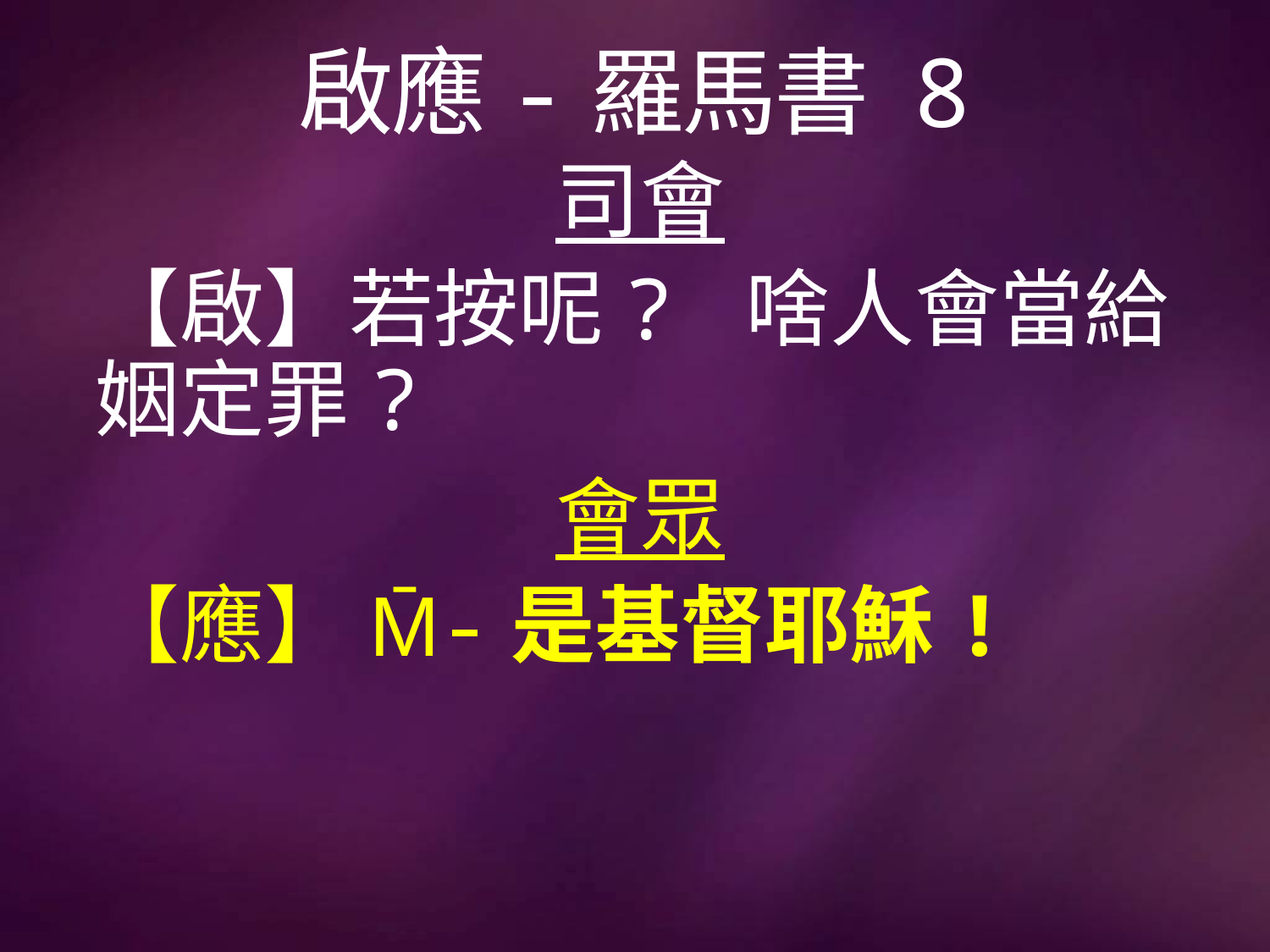

# 啟應-羅馬書 8
司會
【啟】若按呢? 啥人會當給姻定罪?

會眾
【應】M̄-是基督耶穌!